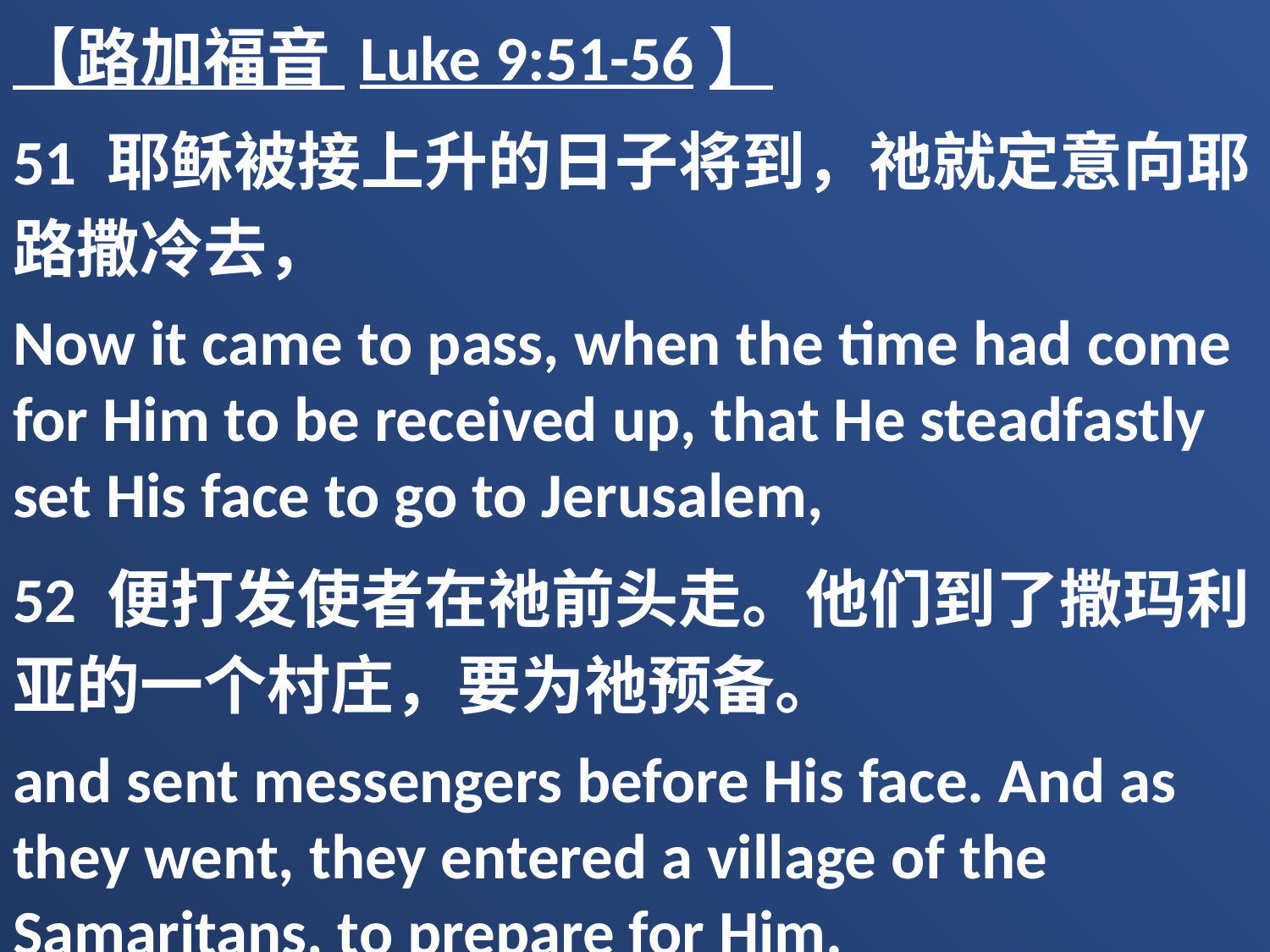

【路加福音 Luke 9:51-56】
51 耶稣被接上升的日子将到，祂就定意向耶路撒冷去，
Now it came to pass, when the time had come for Him to be received up, that He steadfastly set His face to go to Jerusalem,
52 便打发使者在祂前头走。他们到了撒玛利亚的一个村庄，要为祂预备。
and sent messengers before His face. And as they went, they entered a village of the Samaritans, to prepare for Him.